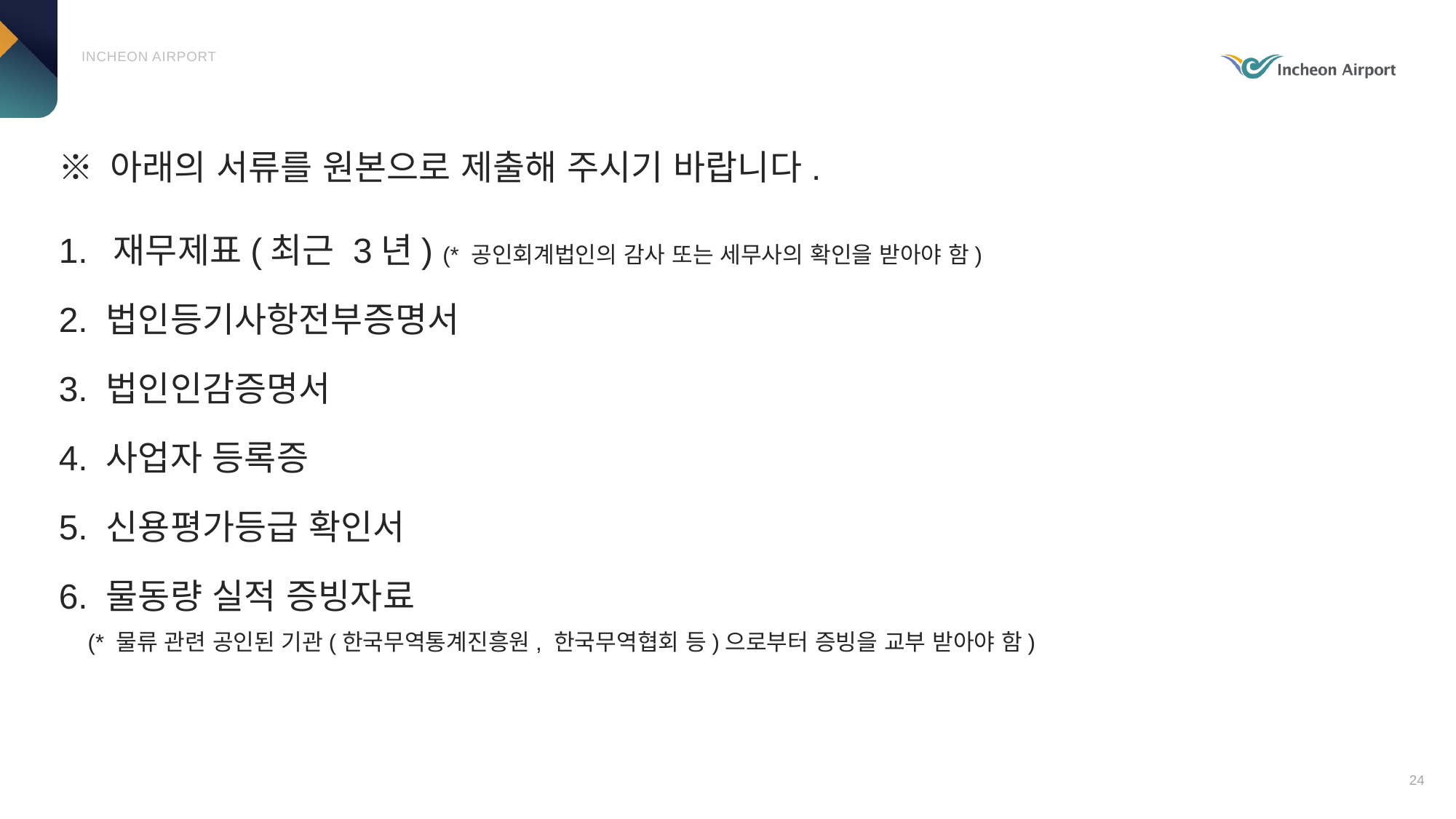

※ 아래의 서류를 원본으로 제출해 주시기 바랍니다.

재무제표(최근 3년) (* 공인회계법인의 감사 또는 세무사의 확인을 받아야 함)

2. 법인등기사항전부증명서

3. 법인인감증명서

4. 사업자 등록증

5. 신용평가등급 확인서

6. 물동량 실적 증빙자료
   (* 물류 관련 공인된 기관(한국무역통계진흥원, 한국무역협회 등)으로부터 증빙을 교부 받아야 함)